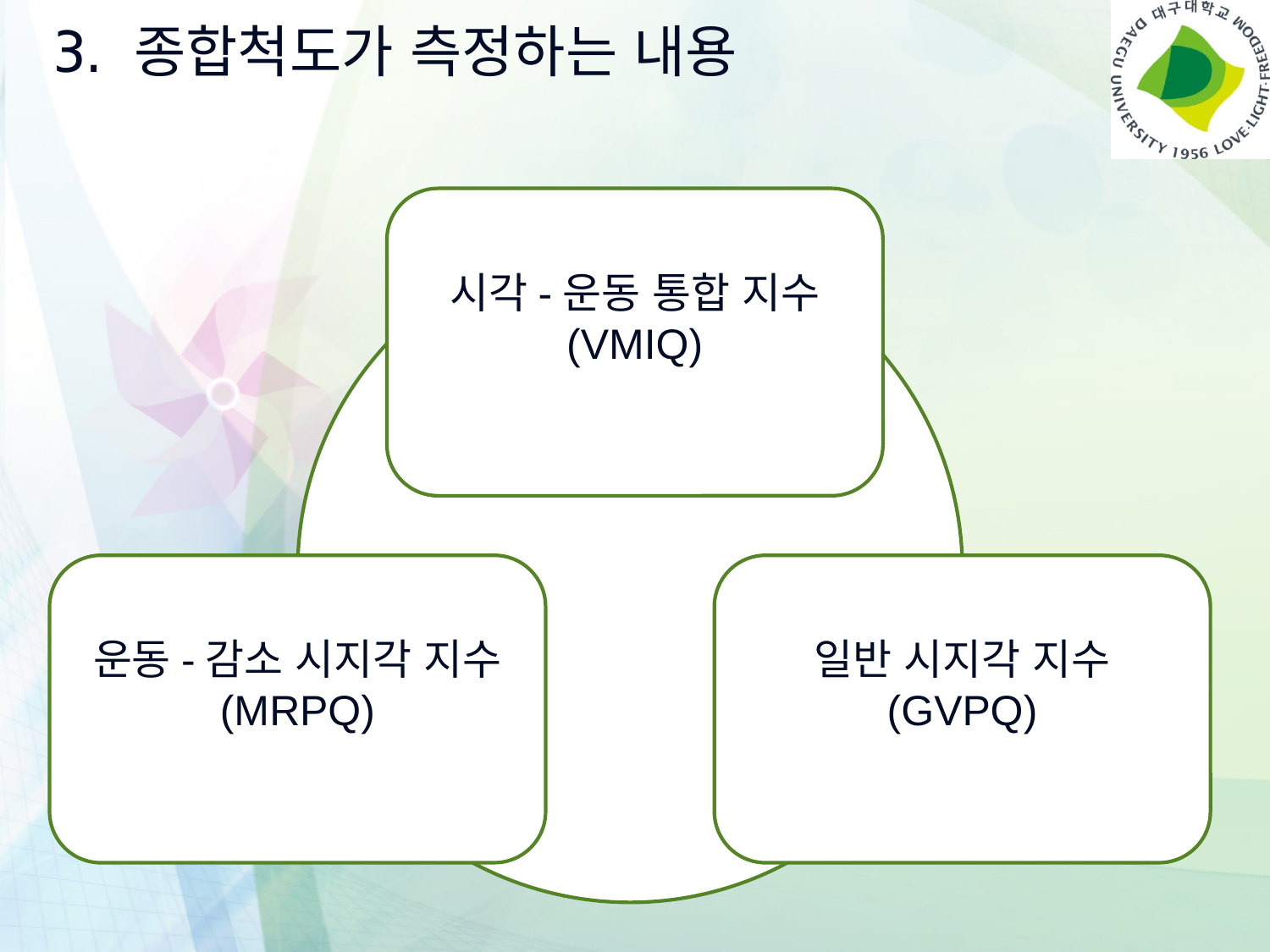

# 3. 종합척도가 측정하는 내용
시각-운동 통합 지수
(VMIQ)

운동-감소 시지각 지수
(MRPQ)

일반 시지각 지수
(GVPQ)